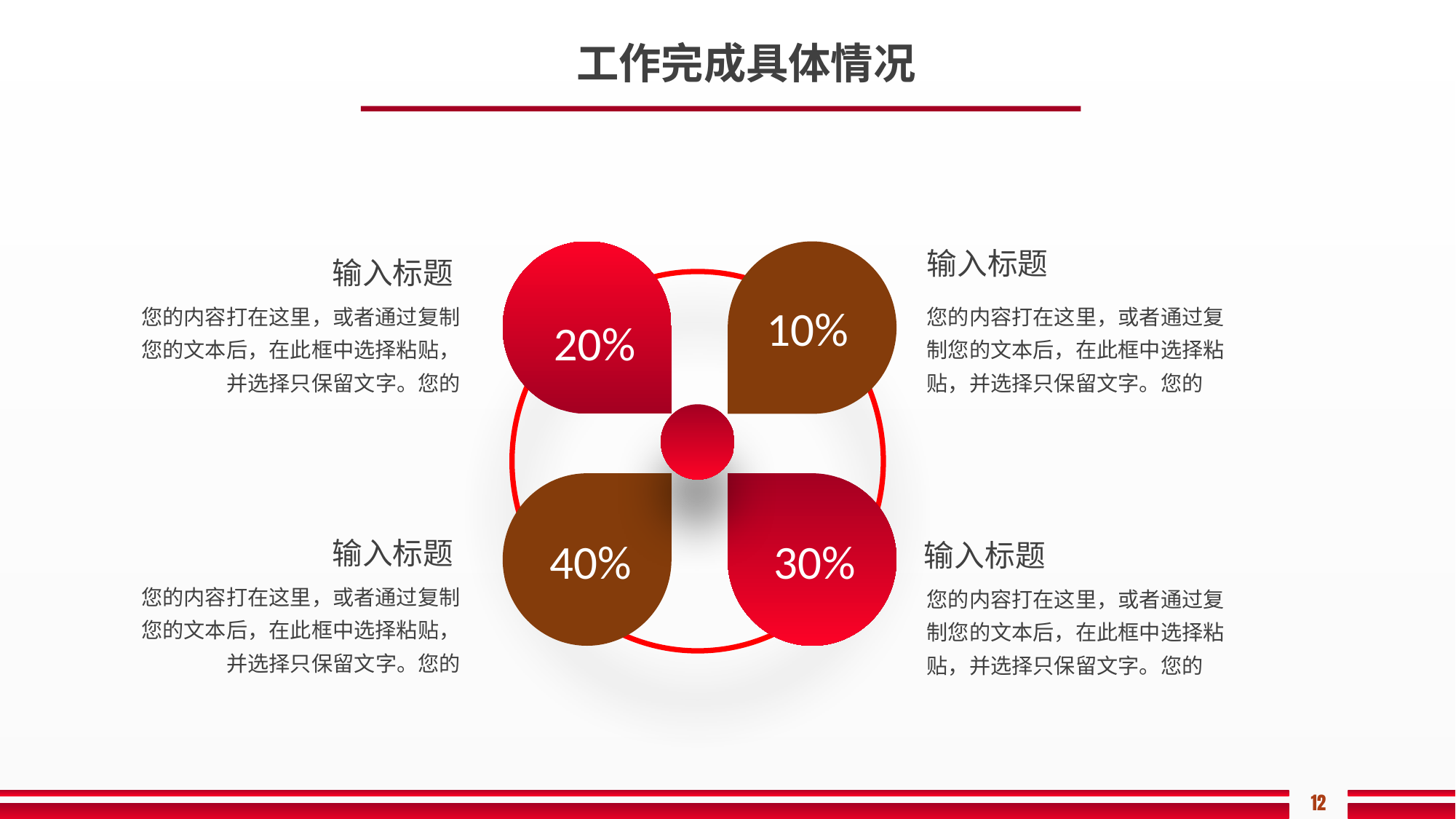

工作完成具体情况
输入标题
您的内容打在这里，或者通过复制您的文本后，在此框中选择粘贴，并选择只保留文字。您的
输入标题
您的内容打在这里，或者通过复制您的文本后，在此框中选择粘贴，并选择只保留文字。您的
输入标题
您的内容打在这里，或者通过复制您的文本后，在此框中选择粘贴，并选择只保留文字。您的
输入标题
您的内容打在这里，或者通过复制您的文本后，在此框中选择粘贴，并选择只保留文字。您的

10%

20%

40%

30%
12